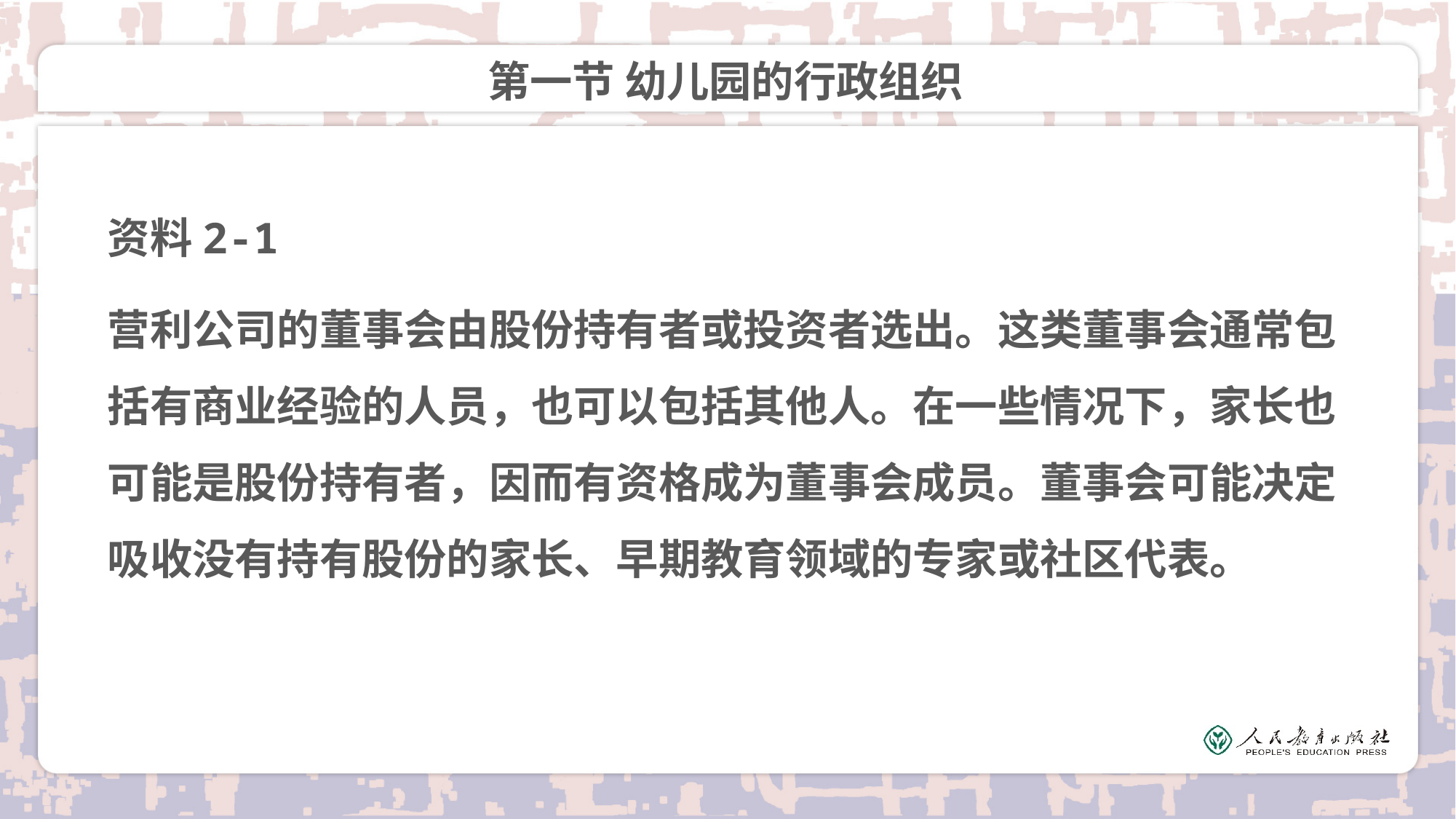

# 第一节 幼儿园的行政组织
资料2-1
营利公司的董事会由股份持有者或投资者选出。这类董事会通常包括有商业经验的人员，也可以包括其他人。在一些情况下，家长也可能是股份持有者，因而有资格成为董事会成员。董事会可能决定吸收没有持有股份的家长、早期教育领域的专家或社区代表。